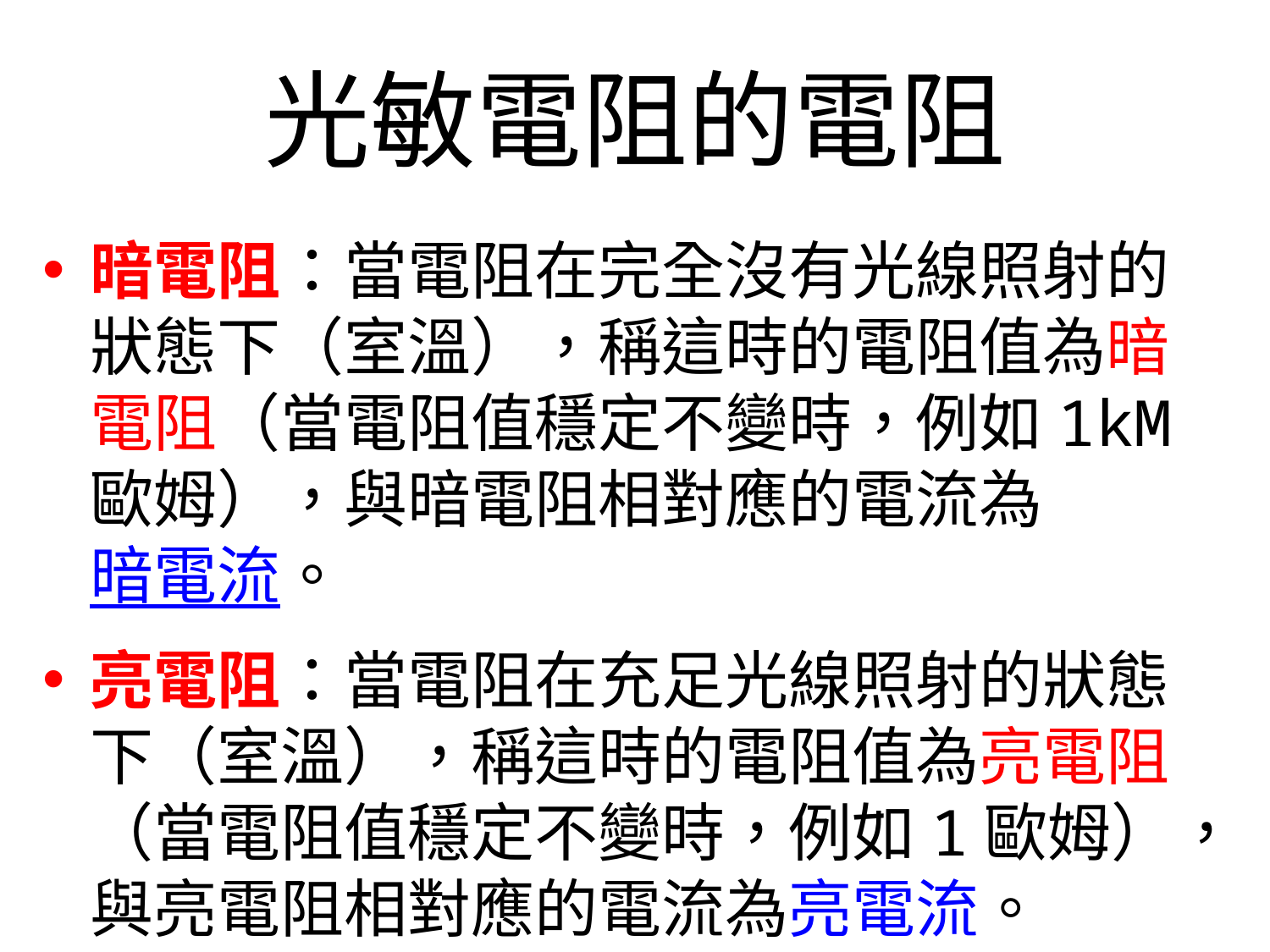

# 光敏電阻的電阻
暗電阻：當電阻在完全沒有光線照射的狀態下（室溫），稱這時的電阻值為暗電阻（當電阻值穩定不變時，例如1kM歐姆），與暗電阻相對應的電流為暗電流。
亮電阻：當電阻在充足光線照射的狀態下（室溫），稱這時的電阻值為亮電阻（當電阻值穩定不變時，例如1歐姆），與亮電阻相對應的電流為亮電流。